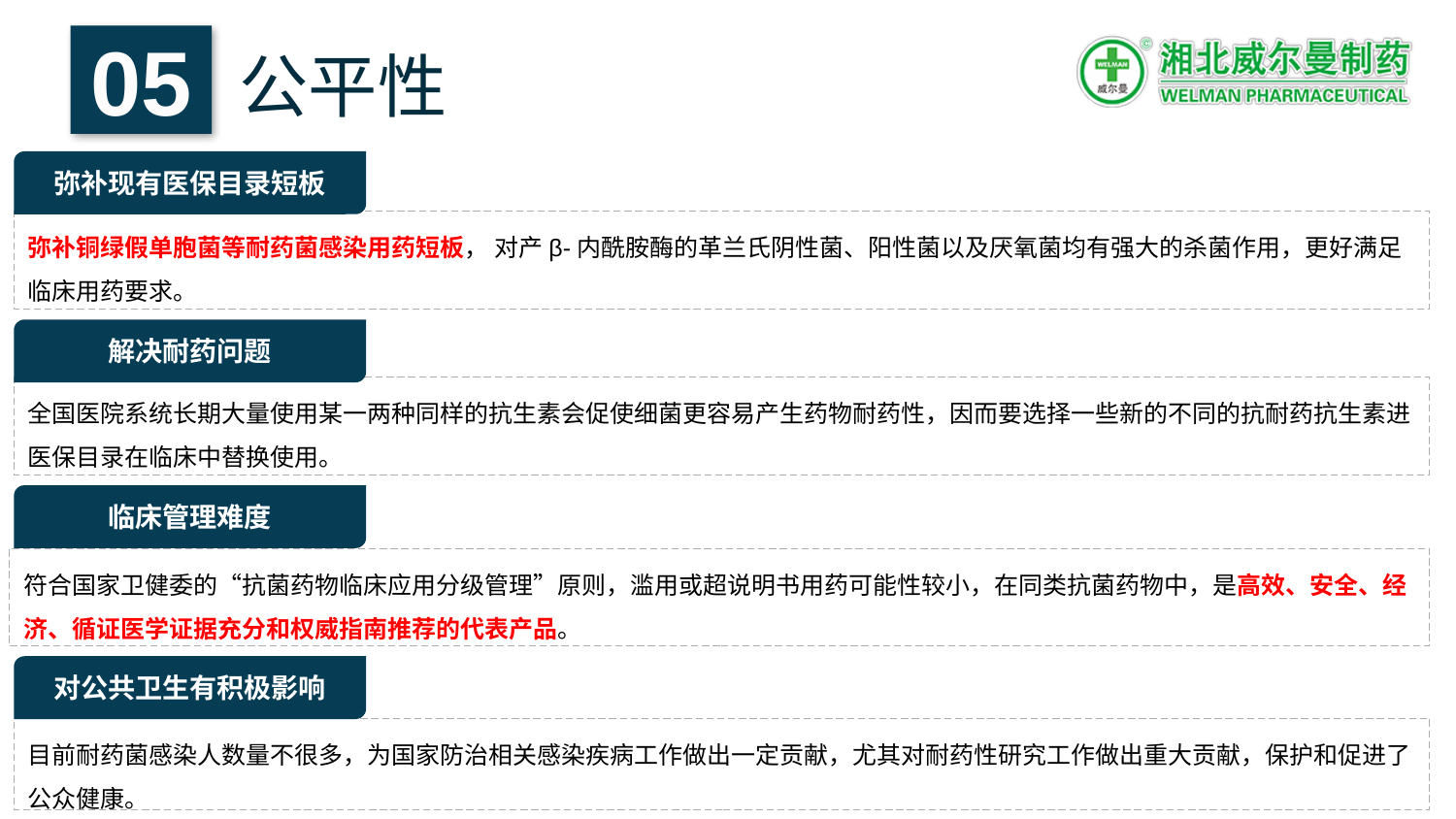

05
公平性
弥补现有医保目录短板
弥补铜绿假单胞菌等耐药菌感染用药短板， 对产β-内酰胺酶的革兰氏阴性菌、阳性菌以及厌氧菌均有强大的杀菌作用，更好满足临床用药要求。
解决耐药问题
全国医院系统长期大量使用某一两种同样的抗生素会促使细菌更容易产生药物耐药性，因而要选择一些新的不同的抗耐药抗生素进医保目录在临床中替换使用。
临床管理难度
符合国家卫健委的“抗菌药物临床应用分级管理”原则，滥用或超说明书用药可能性较小，在同类抗菌药物中，是高效、安全、经济、循证医学证据充分和权威指南推荐的代表产品。
对公共卫生有积极影响
目前耐药菌感染人数量不很多，为国家防治相关感染疾病工作做出一定贡献，尤其对耐药性研究工作做出重大贡献，保护和促进了公众健康。